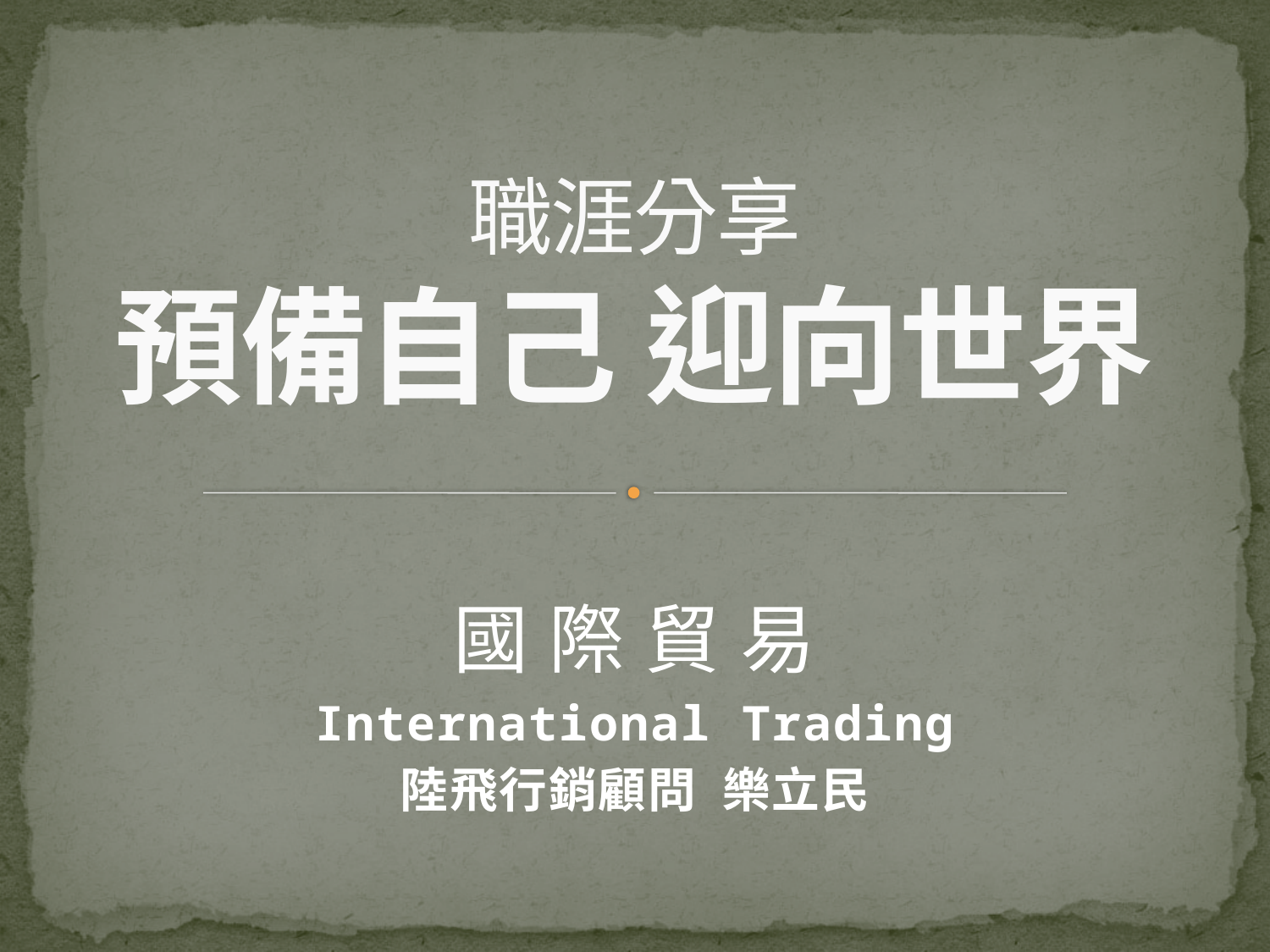

# 職涯分享 預備自己 迎向世界
國 際 貿 易
International Trading
陸飛行銷顧問  樂立民